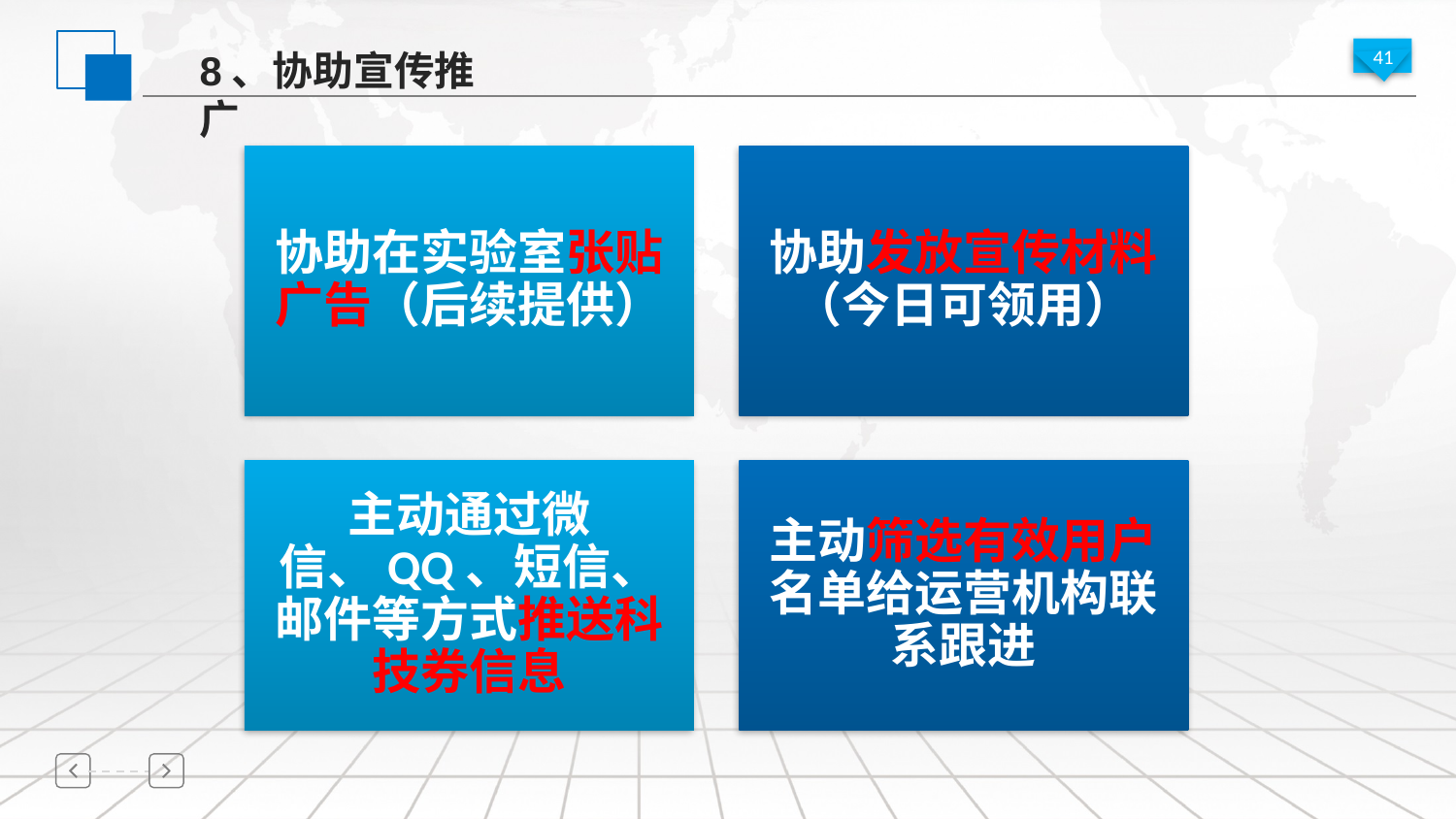

# 8、协助宣传推广
协助在实验室张贴广告（后续提供）
协助发放宣传材料（今日可领用）
主动通过微信、QQ、短信、邮件等方式推送科技券信息
主动筛选有效用户名单给运营机构联系跟进